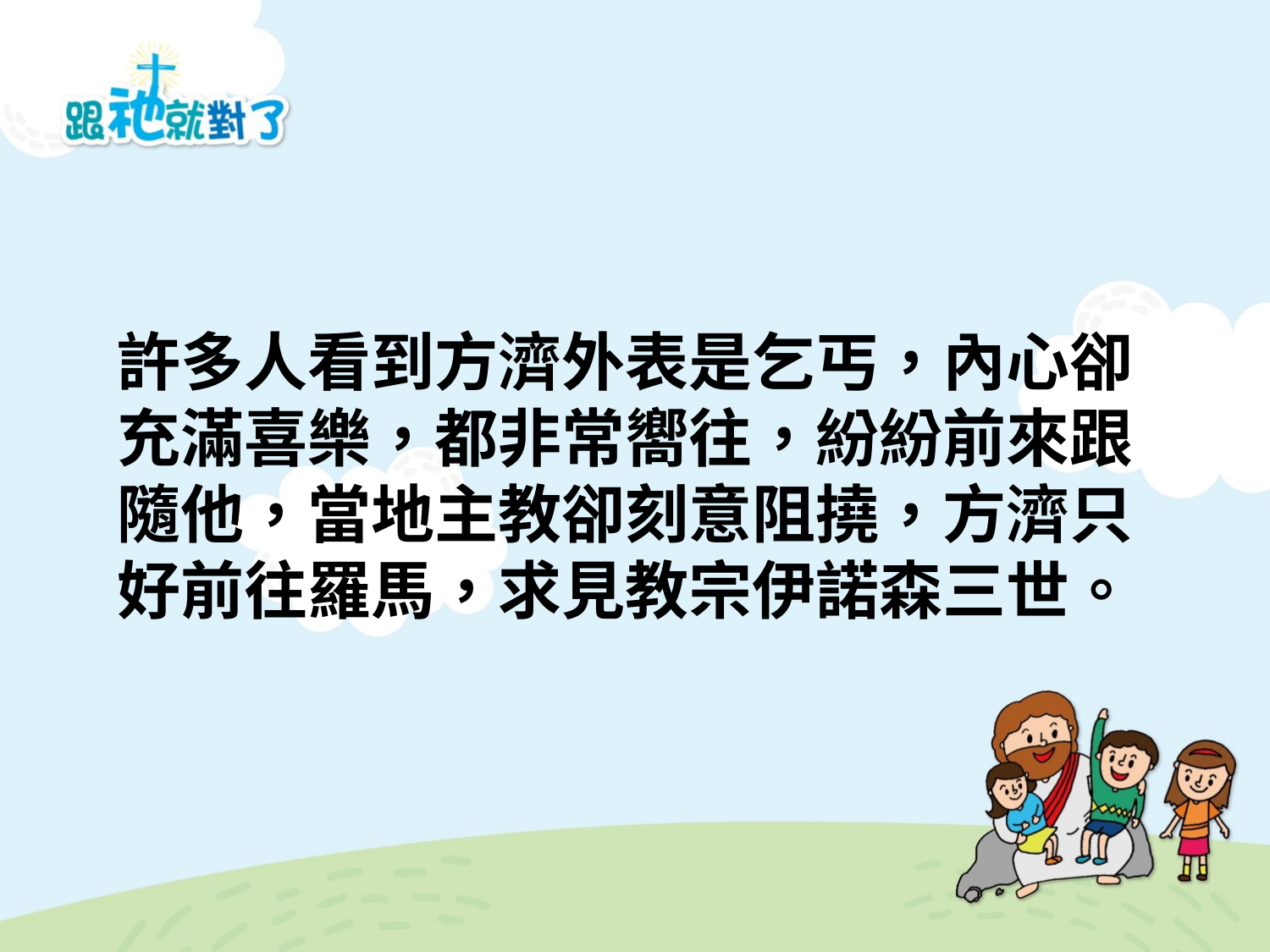

許多人看到方濟外表是乞丐，內心卻充滿喜樂，都非常嚮往，紛紛前來跟隨他，當地主教卻刻意阻撓，方濟只好前往羅馬，求見教宗伊諾森三世。